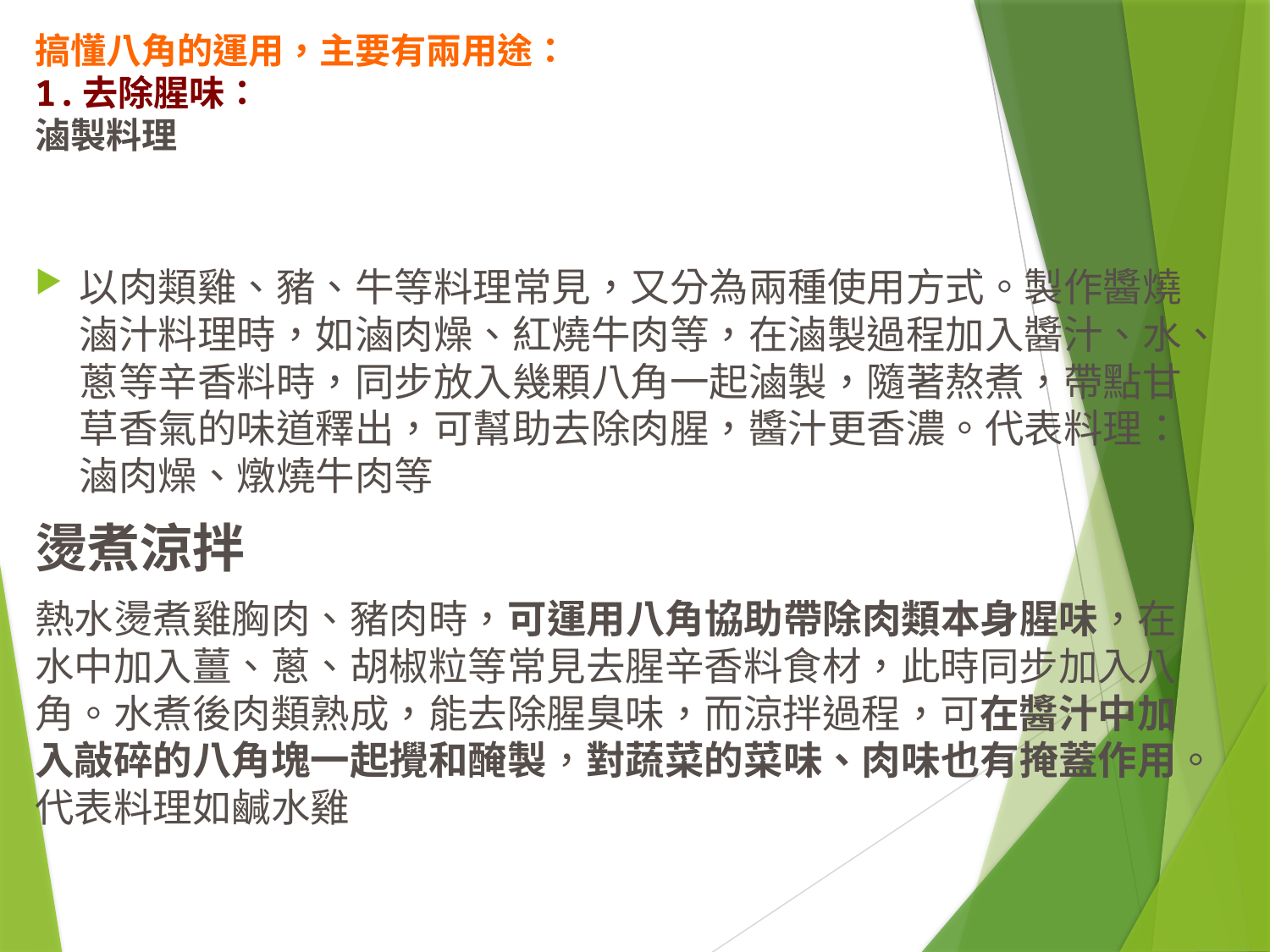

# 搞懂八角的運用，主要有兩用途： 1.去除腥味： 滷製料理
以肉類雞、豬、牛等料理常見，又分為兩種使用方式。製作醬燒滷汁料理時，如滷肉燥、紅燒牛肉等，在滷製過程加入醬汁、水、蔥等辛香料時，同步放入幾顆八角一起滷製，隨著熬煮，帶點甘草香氣的味道釋出，可幫助去除肉腥，醬汁更香濃。代表料理：滷肉燥、燉燒牛肉等
燙煮涼拌
熱水燙煮雞胸肉、豬肉時，可運用八角協助帶除肉類本身腥味，在水中加入薑、蔥、胡椒粒等常見去腥辛香料食材，此時同步加入八角。水煮後肉類熟成，能去除腥臭味，而涼拌過程，可在醬汁中加入敲碎的八角塊一起攪和醃製，對蔬菜的菜味、肉味也有掩蓋作用。代表料理如鹹水雞